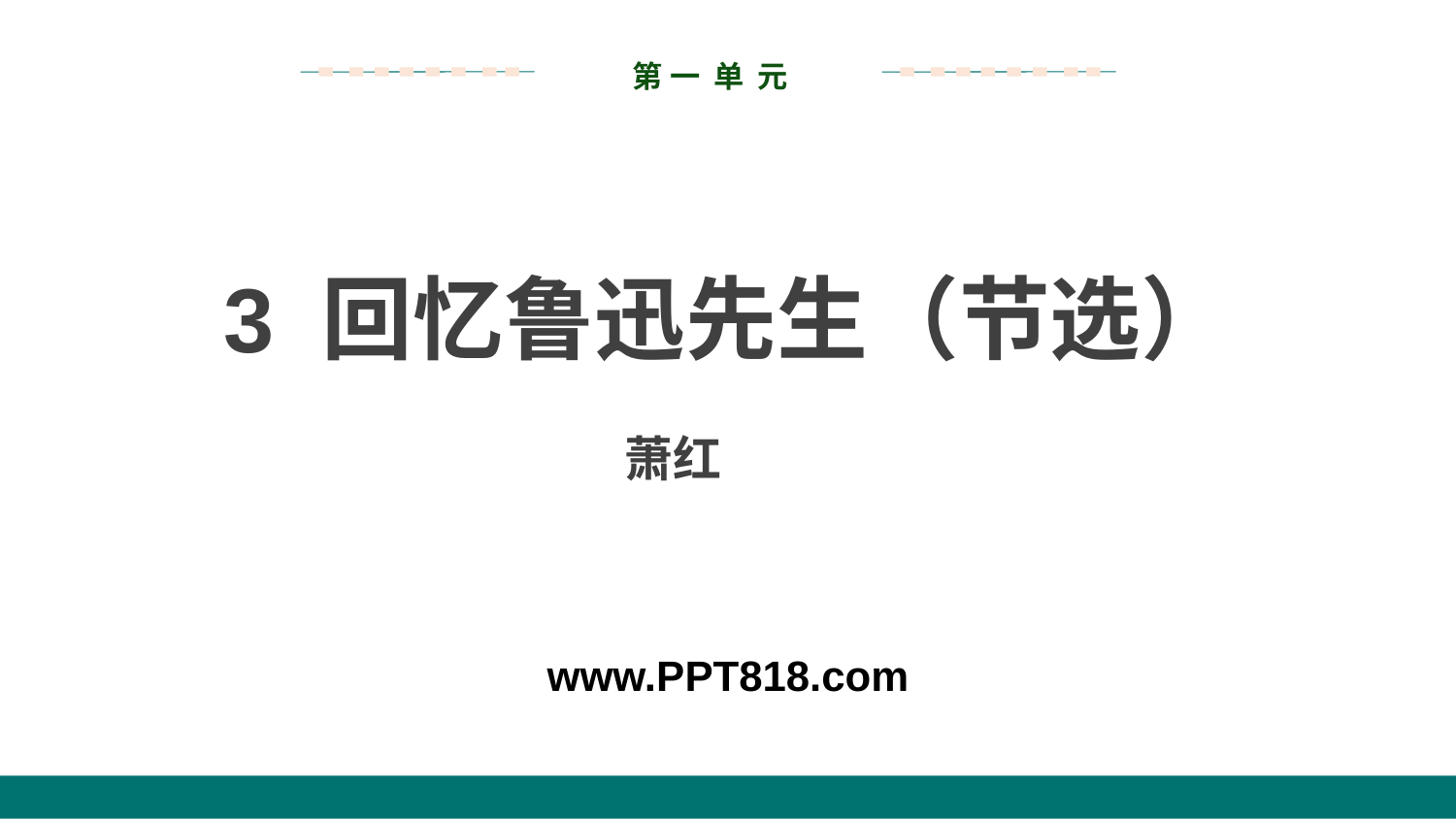

第 一  单  元

3 回忆鲁迅先生（节选）
萧红
www.PPT818.com